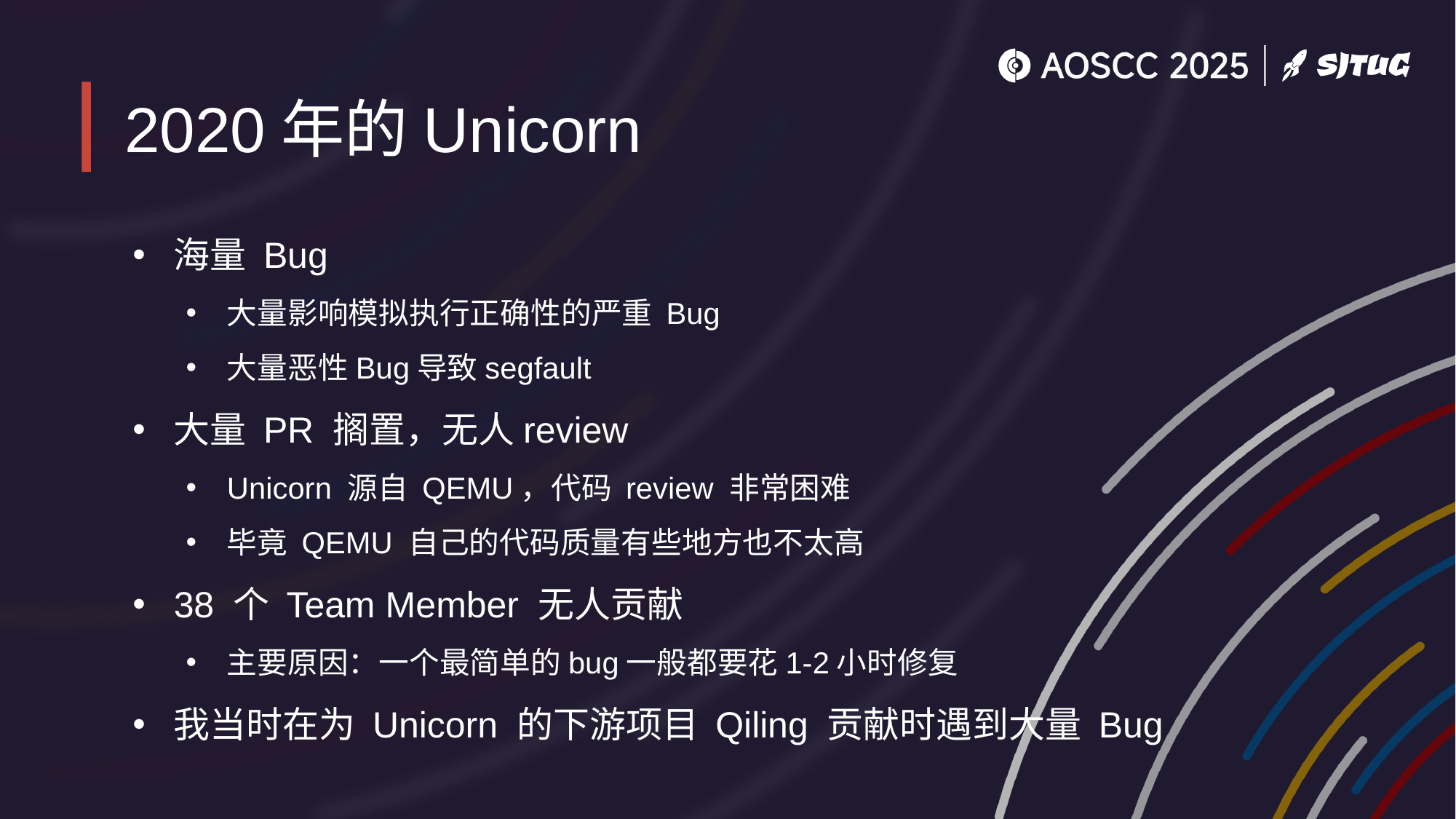

# 2020年的Unicorn
海量 Bug
大量影响模拟执行正确性的严重 Bug
大量恶性Bug导致segfault
大量 PR 搁置，无人review
Unicorn 源自 QEMU，代码 review 非常困难
毕竟 QEMU 自己的代码质量有些地方也不太高
38 个 Team Member 无人贡献
主要原因：一个最简单的bug一般都要花1-2小时修复
我当时在为 Unicorn 的下游项目 Qiling 贡献时遇到大量 Bug